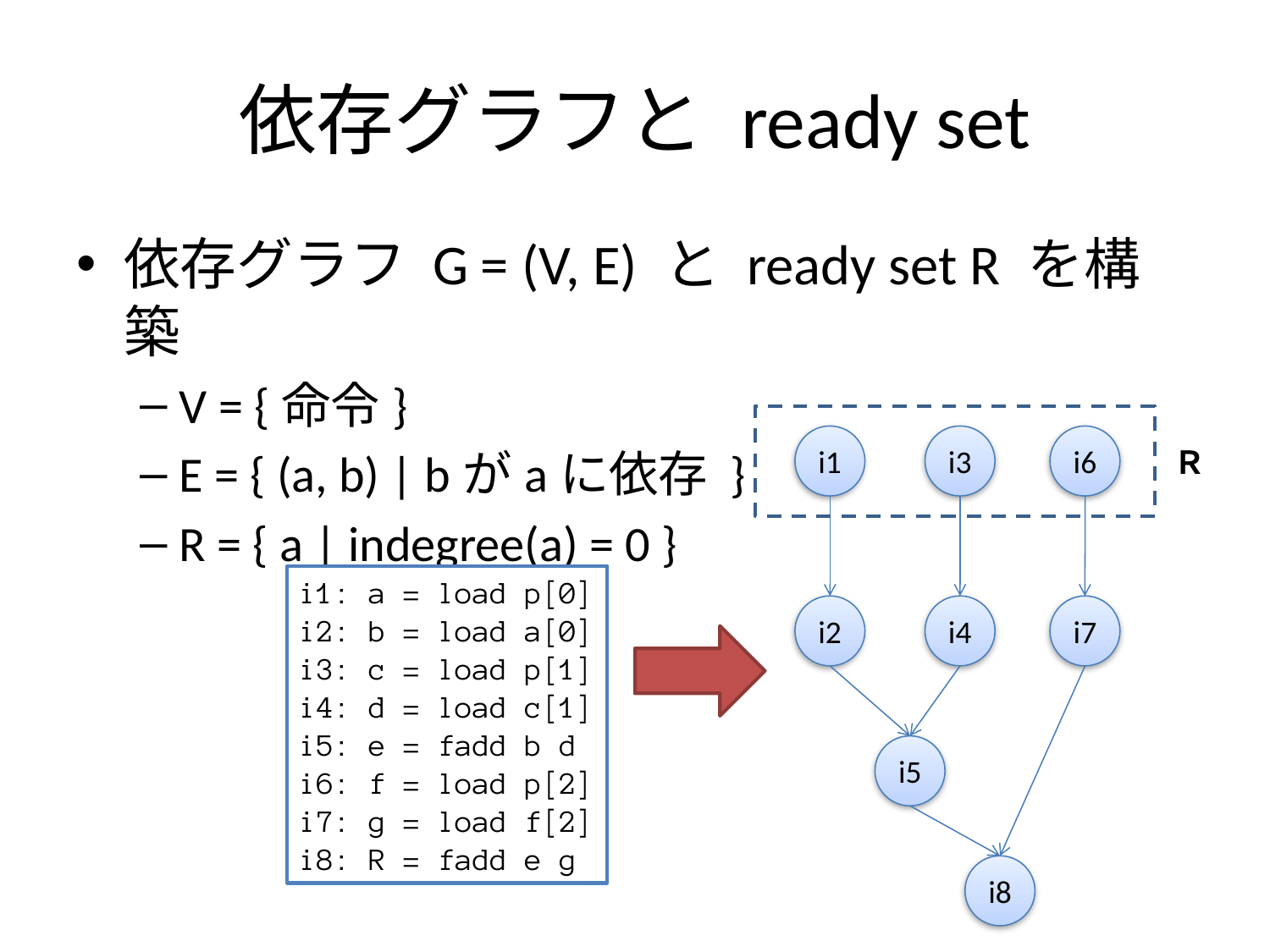

# 依存グラフと ready set
依存グラフ G = (V, E) と ready set R を構築
V = {命令}
E = { (a, b) | bがaに依存 }
R = { a | indegree(a) = 0 }

i1
i3
i6
Ｒ
i2
i4
i7
i5
i8
i1: a = load p[0]
i2: b = load a[0]
i3: c = load p[1]
i4: d = load c[1]
i5: e = fadd b d
i6: f = load p[2]
i7: g = load f[2]
i8: R = fadd e g